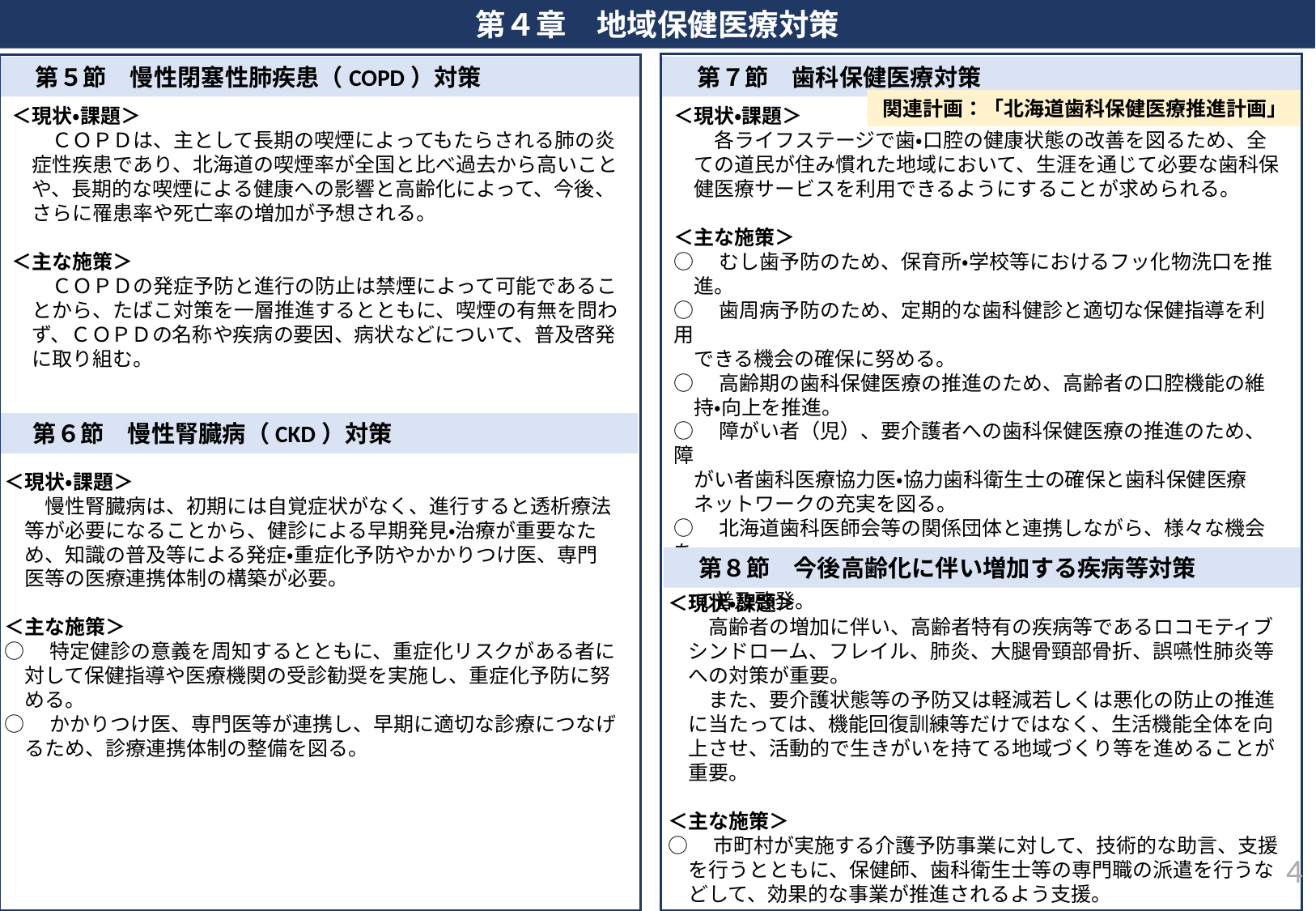

第４章　地域保健医療対策

　第５節　慢性閉塞性肺疾患（COPD）対策
　第７節　歯科保健医療対策
関連計画：「北海道歯科保健医療推進計画」
＜現状・課題＞
　　各ライフステージで歯・口腔の健康状態の改善を図るため、全
　ての道民が住み慣れた地域において、生涯を通じて必要な歯科保
　健医療サービスを利用できるようにすることが求められる。

＜主な施策＞
○　むし歯予防のため、保育所・学校等におけるフッ化物洗口を推
　進。
○　歯周病予防のため、定期的な歯科健診と適切な保健指導を利用
　できる機会の確保に努める。
○　高齢期の歯科保健医療の推進のため、高齢者の口腔機能の維
　持・向上を推進。
○　障がい者（児）、要介護者への歯科保健医療の推進のため、障
　がい者歯科医療協力医・協力歯科衛生士の確保と歯科保健医療
　ネットワークの充実を図る。
○　北海道歯科医師会等の関係団体と連携しながら、様々な機会を
　通じて、「8020運動」等の道民の歯・口腔の健康づくりについ
　て普及啓発。
＜現状・課題＞
　　ＣＯＰＤは、主として長期の喫煙によってもたらされる肺の炎
　症性疾患であり、北海道の喫煙率が全国と比べ過去から高いこと
　や、長期的な喫煙による健康への影響と高齢化によって、今後、
　さらに罹患率や死亡率の増加が予想される。

＜主な施策＞
　　ＣＯＰＤの発症予防と進行の防止は禁煙によって可能であるこ
　とから、たばこ対策を一層推進するとともに、喫煙の有無を問わ
　ず、ＣＯＰＤの名称や疾病の要因、病状などについて、普及啓発
　に取り組む。
　第６節　慢性腎臓病（CKD）対策
＜現状・課題＞
　　慢性腎臓病は、初期には自覚症状がなく、進行すると透析療法
　等が必要になることから、健診による早期発見・治療が重要なた
　め、知識の普及等による発症・重症化予防やかかりつけ医、専門
　医等の医療連携体制の構築が必要。

＜主な施策＞
○　特定健診の意義を周知するとともに、重症化リスクがある者に
　対して保健指導や医療機関の受診勧奨を実施し、重症化予防に努
　める。
○　かかりつけ医、専門医等が連携し、早期に適切な診療につなげ
　るため、診療連携体制の整備を図る。
　第８節　今後高齢化に伴い増加する疾病等対策
＜現状・課題＞
　　高齢者の増加に伴い、高齢者特有の疾病等であるロコモティブ
　シンドローム、フレイル、肺炎、大腿骨頸部骨折、誤嚥性肺炎等
　への対策が重要。
　　また、要介護状態等の予防又は軽減若しくは悪化の防止の推進
　に当たっては、機能回復訓練等だけではなく、生活機能全体を向
　上させ、活動的で生きがいを持てる地域づくり等を進めることが
　重要。

＜主な施策＞
○　市町村が実施する介護予防事業に対して、技術的な助言、支援
　を行うとともに、保健師、歯科衛生士等の専門職の派遣を行うな
　どして、効果的な事業が推進されるよう支援。
4